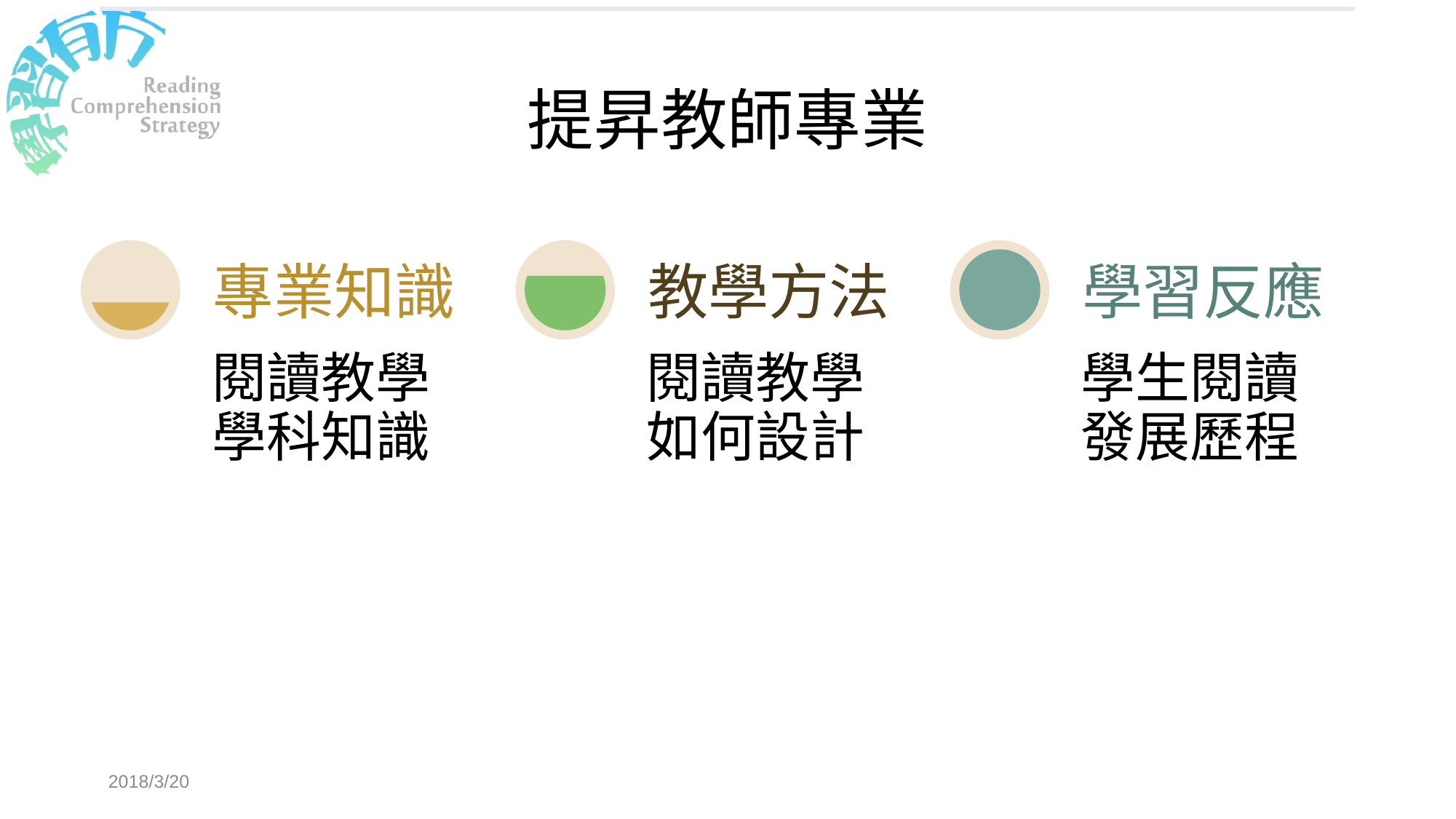

# 提昇教師專業
閱讀教學學科知識
專業知識
閱讀教學如何設計
教學方法
學生閱讀發展歷程
學習反應
2018/3/20